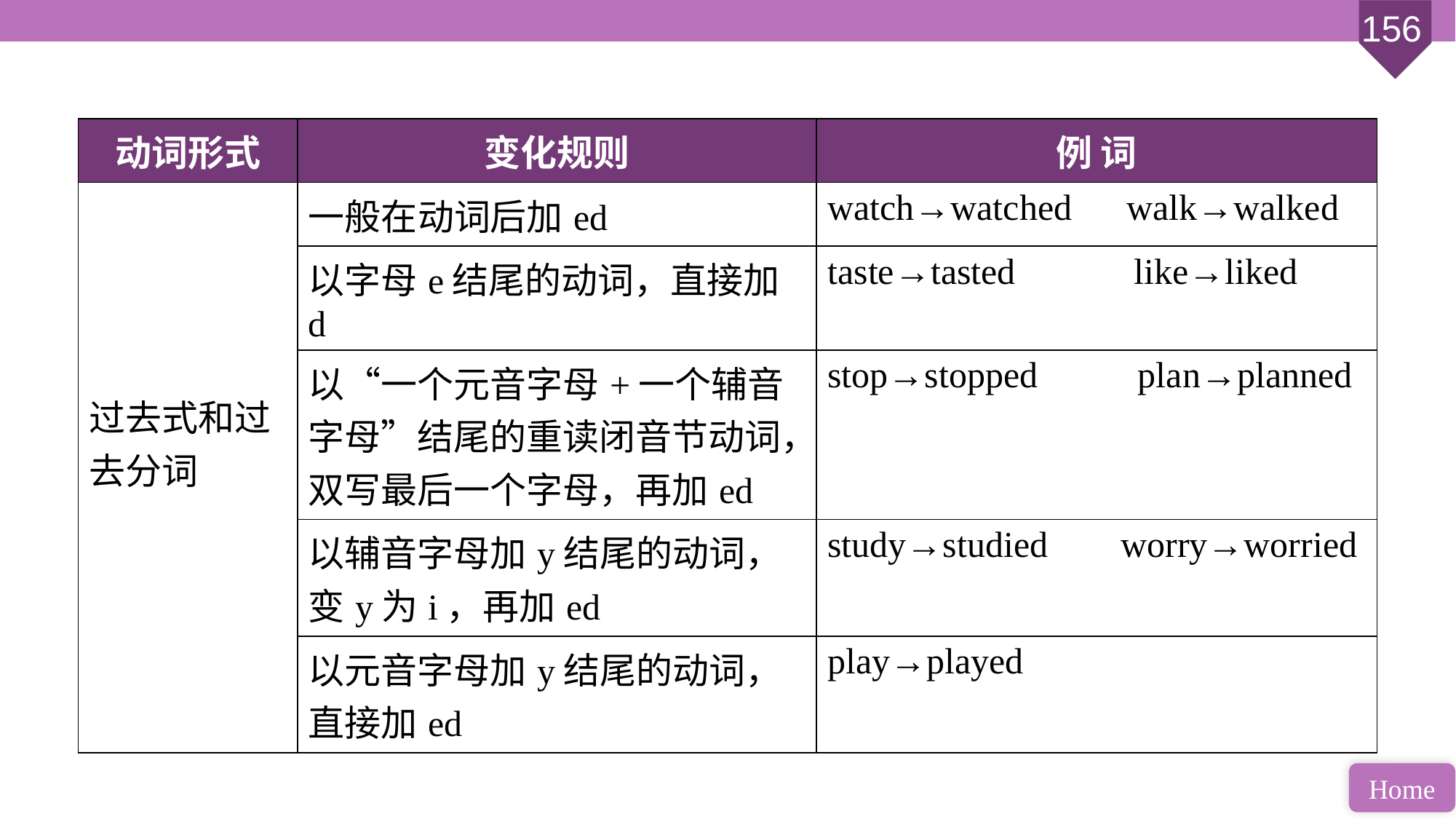

| 动词形式 | 变化规则 | 例 词 |
| --- | --- | --- |
| 过去式和过 去分词 | 一般在动词后加ed | watch→watched walk→walked |
|  | 以字母e结尾的动词，直接加d | taste→tasted like→liked |
|  | 以“一个元音字母+一个辅音字母”结尾的重读闭音节动词，双写最后一个字母，再加ed | stop→stopped plan→planned |
|  | 以辅音字母加y结尾的动词，变y为i，再加ed | study→studied worry→worried |
|  | 以元音字母加y结尾的动词，直接加ed | play→played |